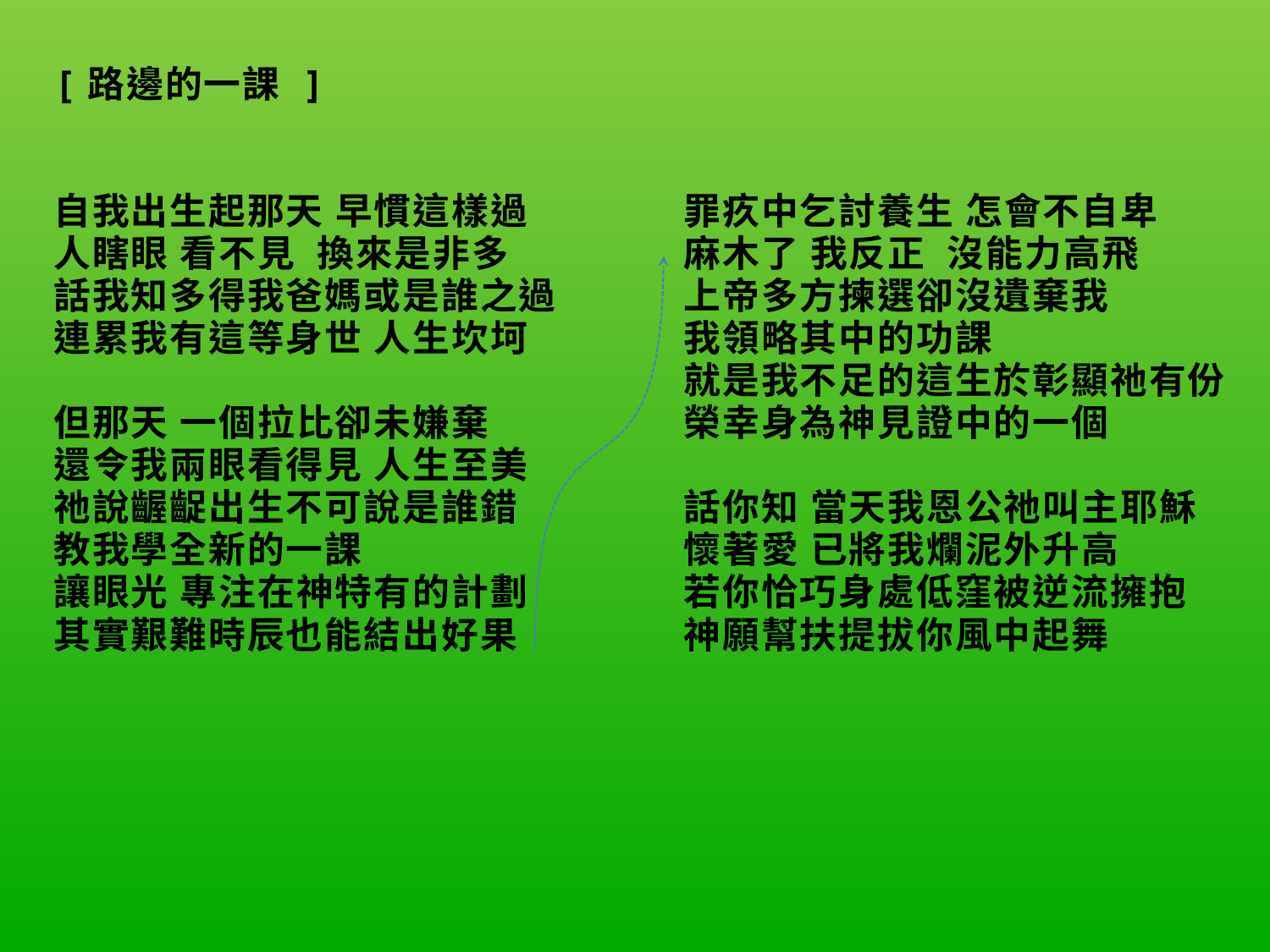

| [路邊的一課 ]     自我出生起那天 早慣這樣過 人瞎眼 看不見 換來是非多 話我知多得我爸媽或是誰之過 連累我有這等身世 人生坎坷   但那天 一個拉比卻未嫌棄 還令我兩眼看得見 人生至美 祂說齷齪出生不可說是誰錯 教我學全新的一課 讓眼光 專注在神特有的計劃 其實艱難時辰也能結出好果 | 罪疚中乞討養生 怎會不自卑 麻木了 我反正 沒能力高飛 上帝多方揀選卻沒遺棄我 我領略其中的功課 就是我不足的這生於彰顯祂有份 榮幸身為神見證中的一個   話你知 當天我恩公祂叫主耶穌 懷著愛 已將我爛泥外升高 若你恰巧身處低窪被逆流擁抱 神願幫扶提拔你風中起舞 |
| --- | --- |